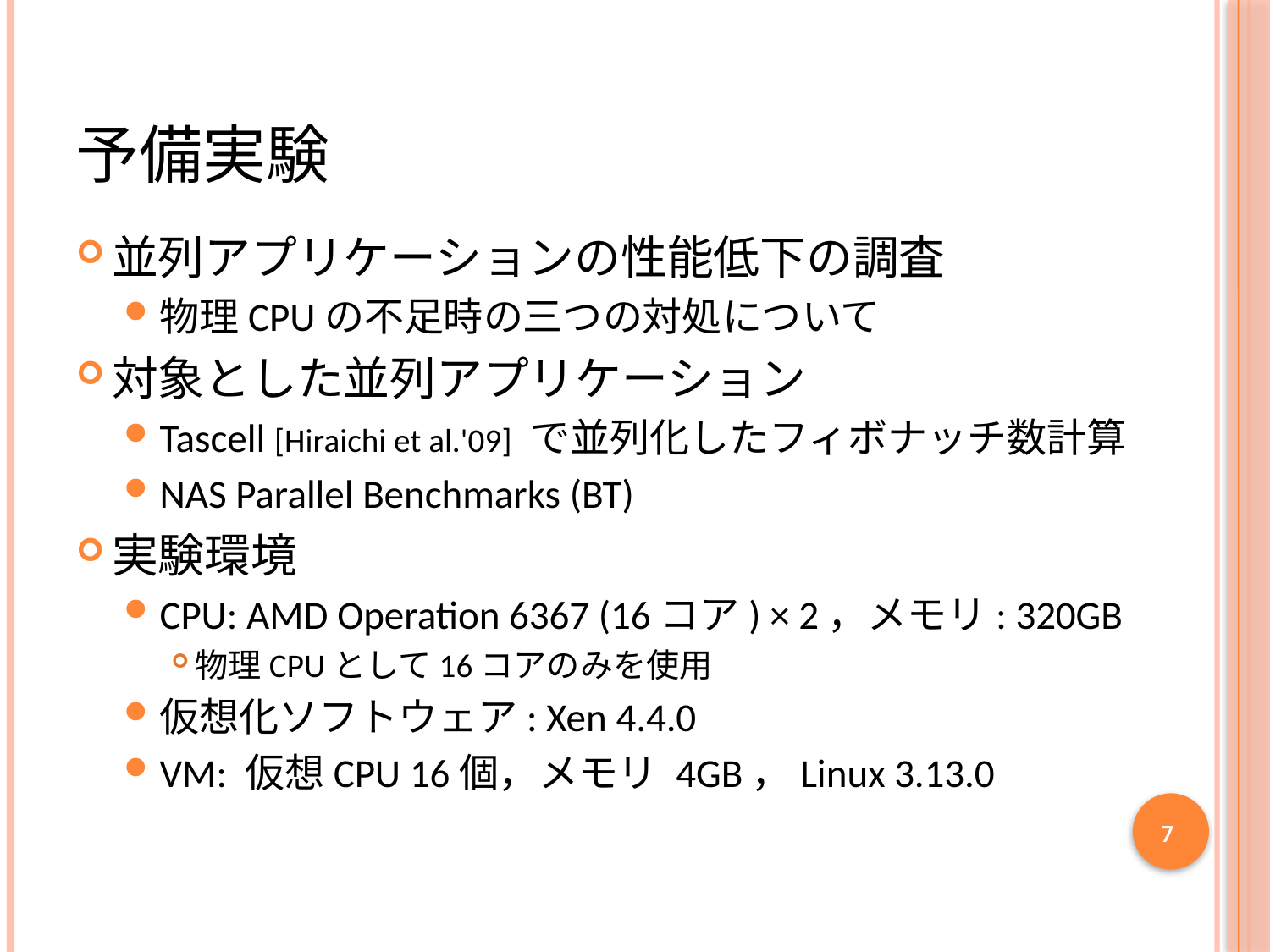

# 予備実験
並列アプリケーションの性能低下の調査
物理CPUの不足時の三つの対処について
対象とした並列アプリケーション
Tascell [Hiraichi et al.'09] で並列化したフィボナッチ数計算
NAS Parallel Benchmarks (BT)
実験環境
CPU: AMD Operation 6367 (16コア) × 2，メモリ: 320GB
物理CPUとして16コアのみを使用
仮想化ソフトウェア: Xen 4.4.0
VM: 仮想CPU 16個，メモリ 4GB，Linux 3.13.0
7